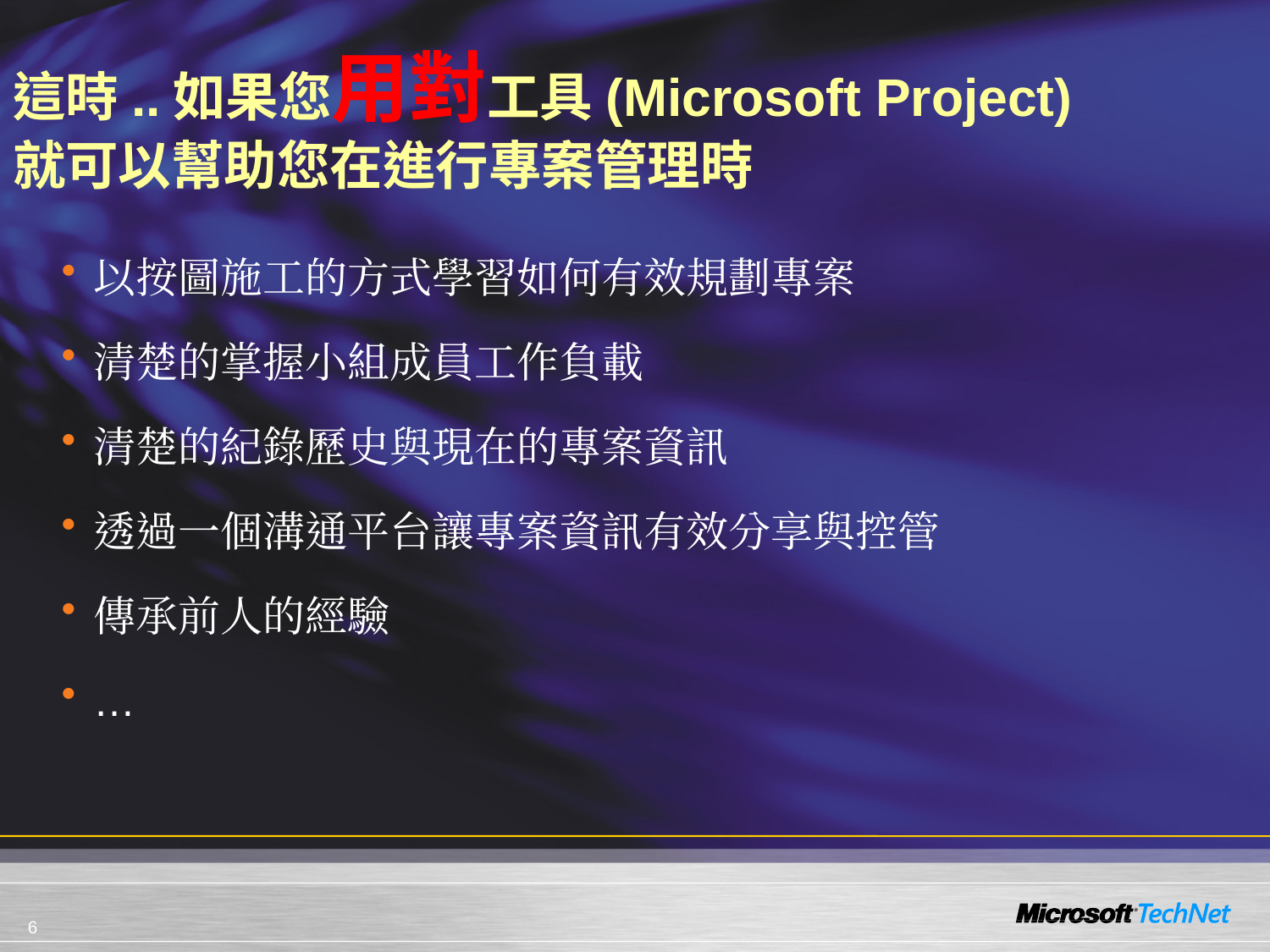

這時..如果您用對工具(Microsoft Project)
就可以幫助您在進行專案管理時
以按圖施工的方式學習如何有效規劃專案
清楚的掌握小組成員工作負載
清楚的紀錄歷史與現在的專案資訊
透過一個溝通平台讓專案資訊有效分享與控管
傳承前人的經驗
…

6